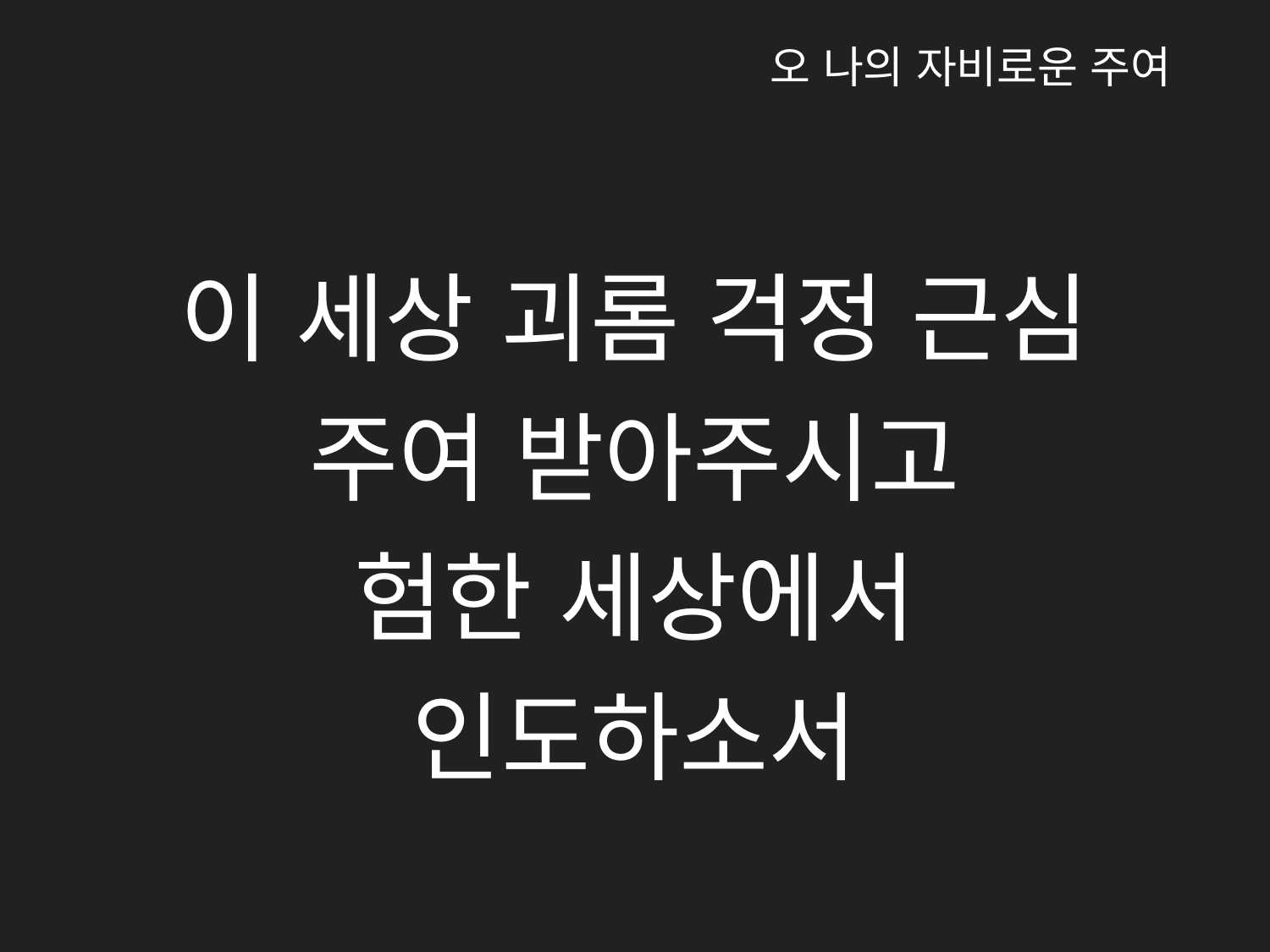

오 나의 자비로운 주여
이 세상 괴롬 걱정 근심
주여 받아주시고
험한 세상에서
인도하소서